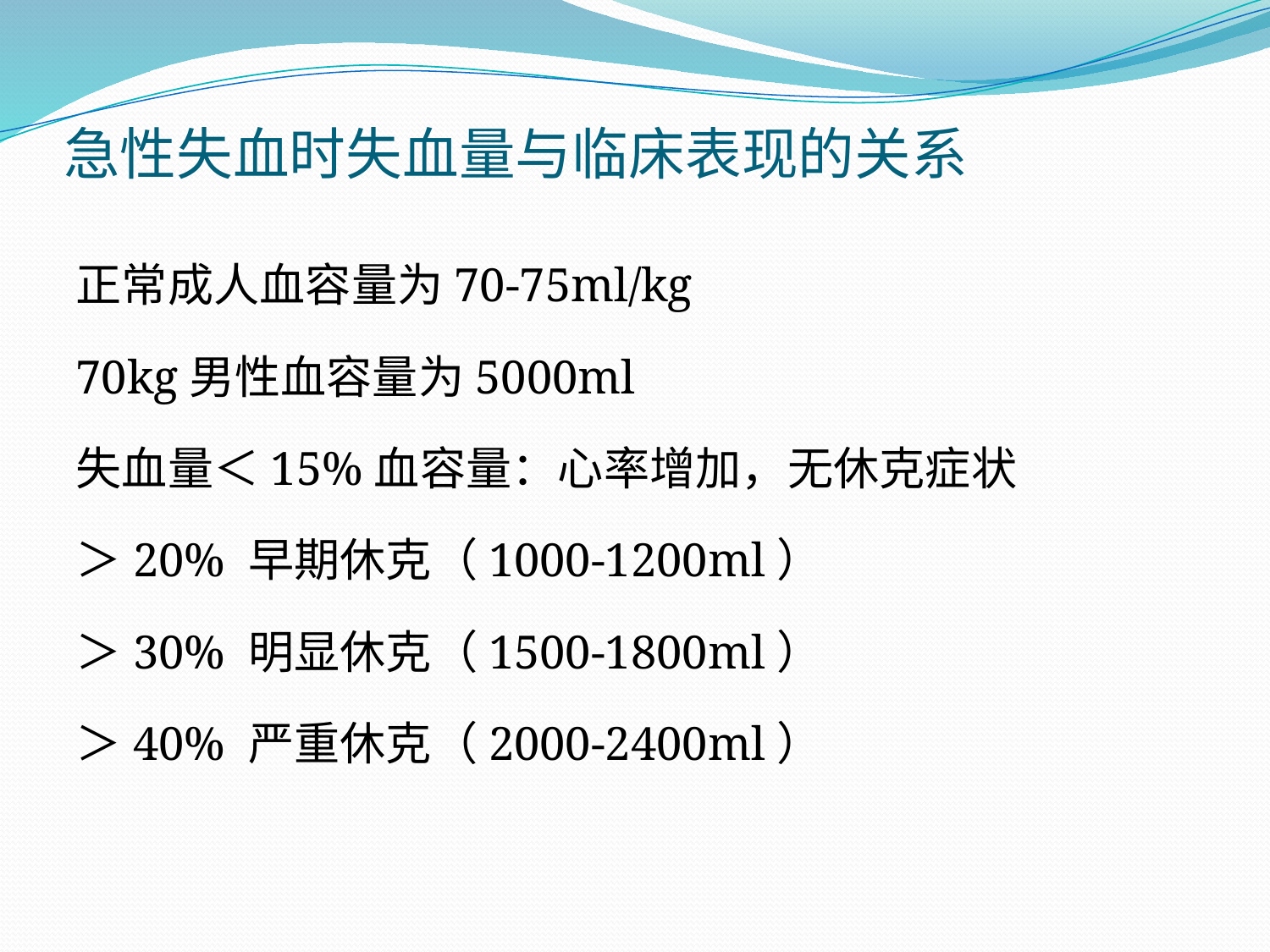

# 急性失血时失血量与临床表现的关系
正常成人血容量为70-75ml/kg
70kg男性血容量为5000ml
失血量＜15%血容量：心率增加，无休克症状
＞20% 早期休克（1000-1200ml）
＞30% 明显休克（1500-1800ml）
＞40% 严重休克（2000-2400ml）